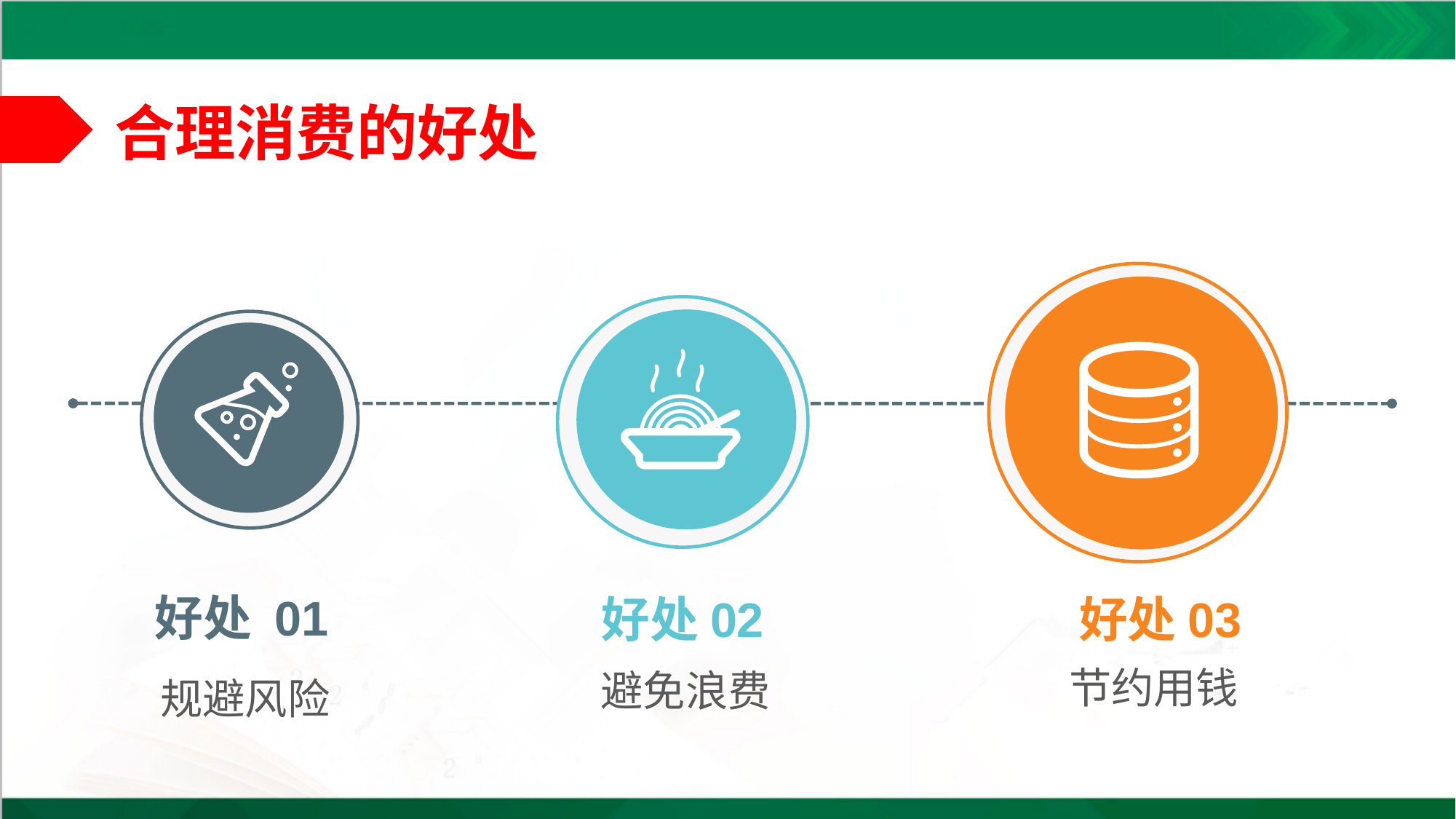

合理消费的好处

好处 01
规避风险
好处02
避免浪费
好处03
节约用钱